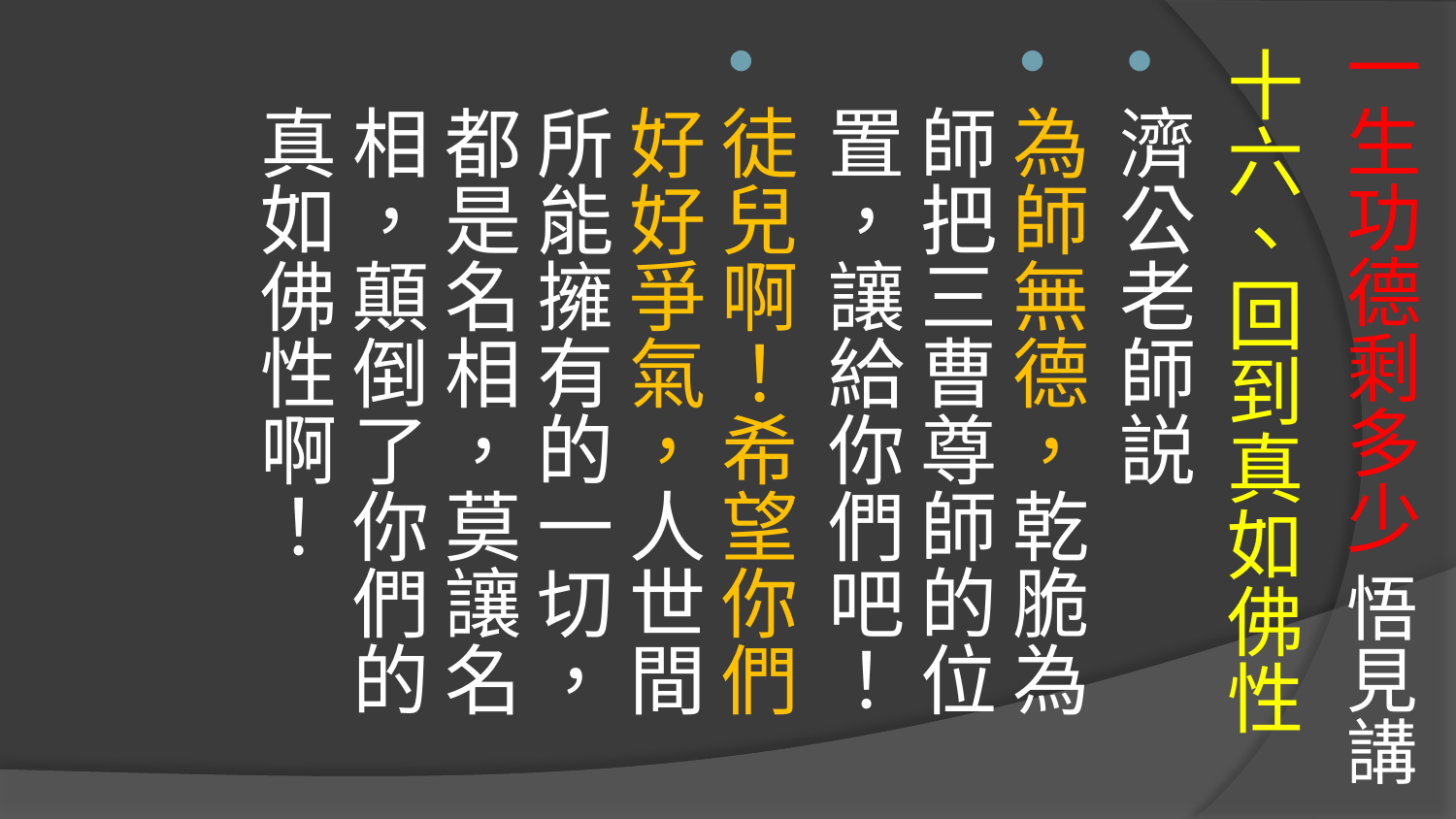

# 一生功德剩多少 悟見講
十六、回到真如佛性
濟公老師説
為師無德，乾脆為師把三曹尊師的位置，讓給你們吧！
徒兒啊！希望你們好好爭氣，人世間所能擁有的一切，都是名相，莫讓名相，顛倒了你們的真如佛性啊！